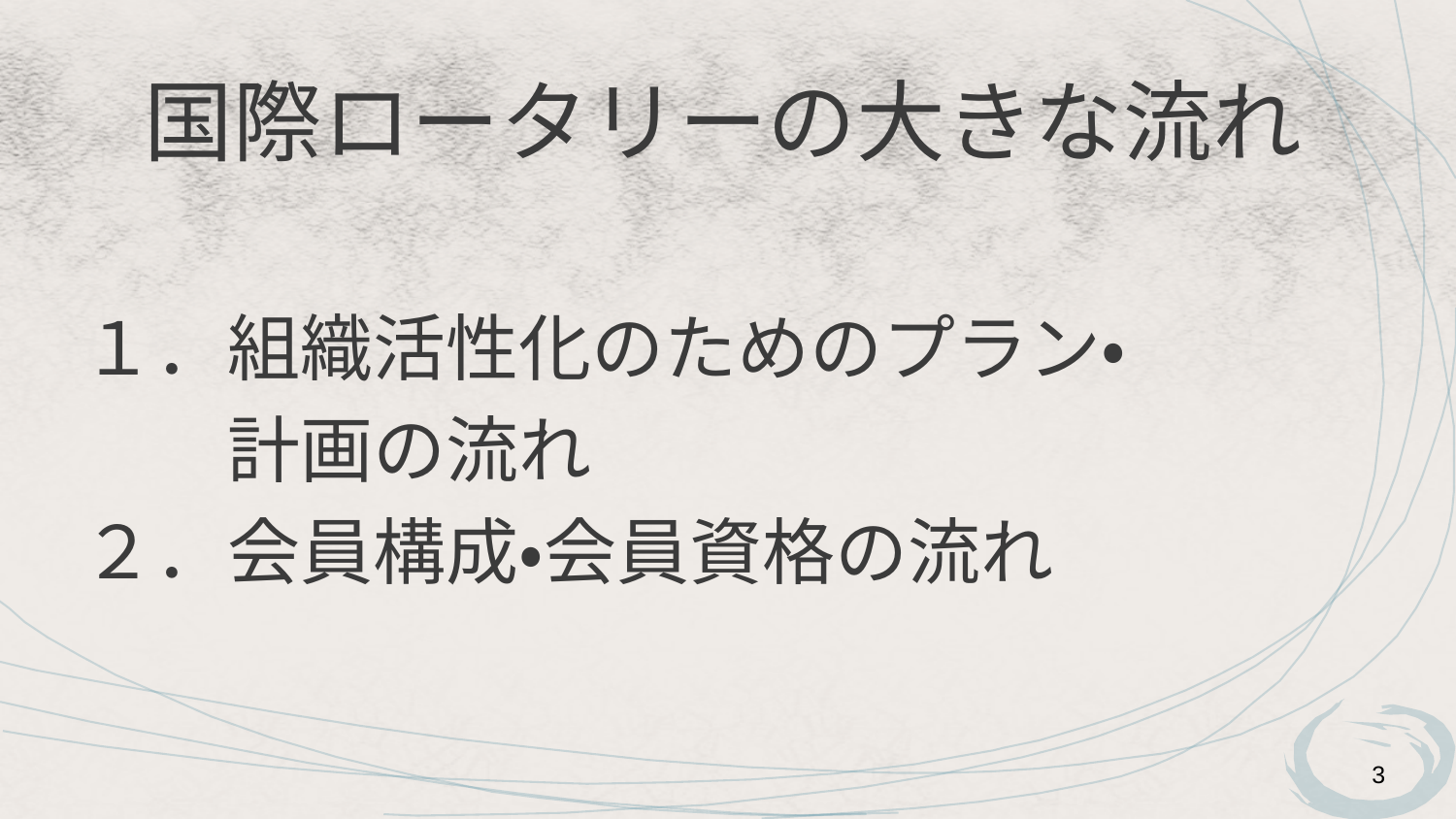

# 国際ロータリーの大きな流れ

１．組織活性化のためのプラン・
　　計画の流れ
２．会員構成・会員資格の流れ

3